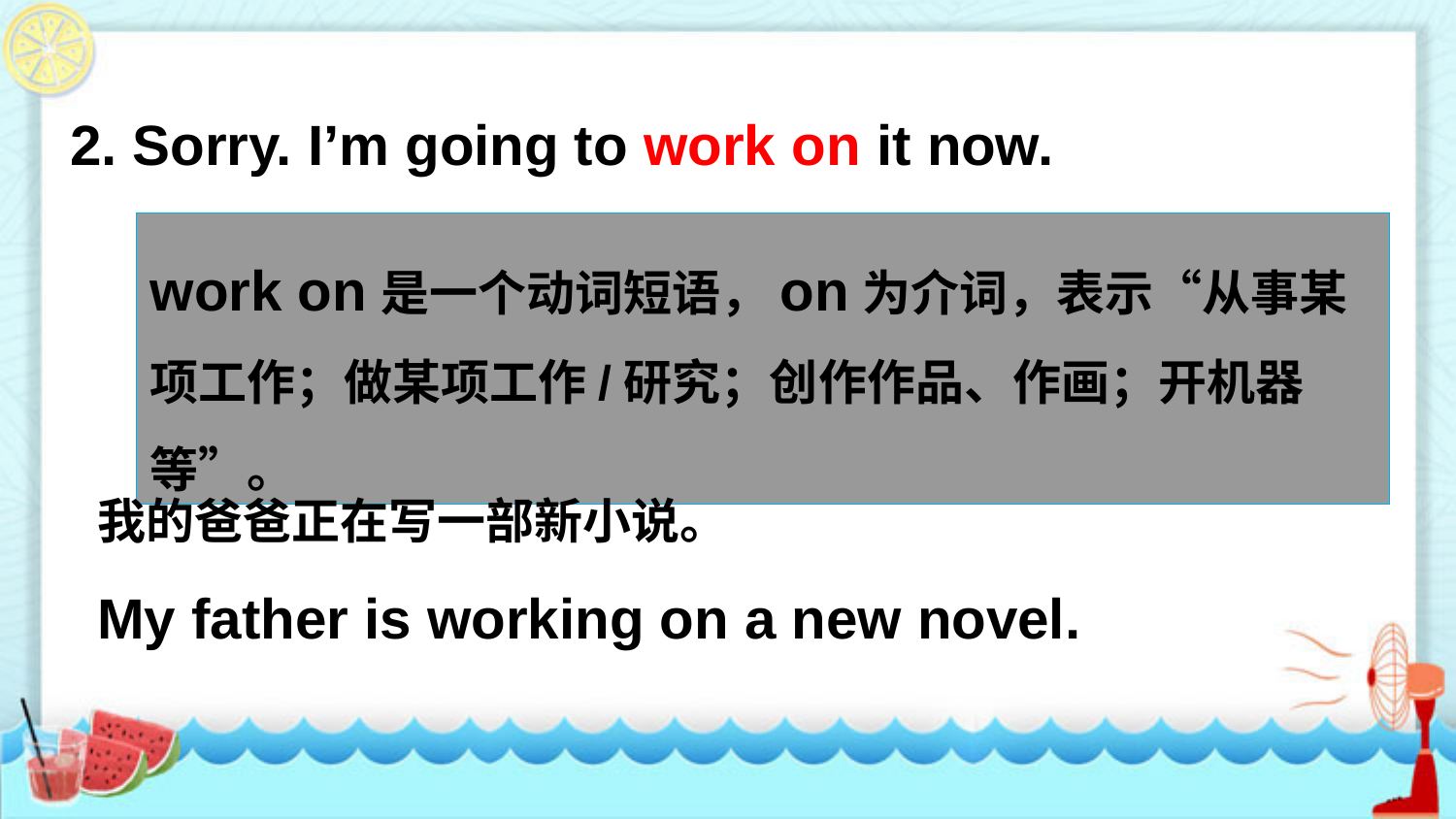

2. Sorry. I’m going to work on it now.
work on是一个动词短语，on为介词，表示“从事某项工作；做某项工作/研究；创作作品、作画；开机器等”。
我的爸爸正在写一部新小说。
My father is working on a new novel.